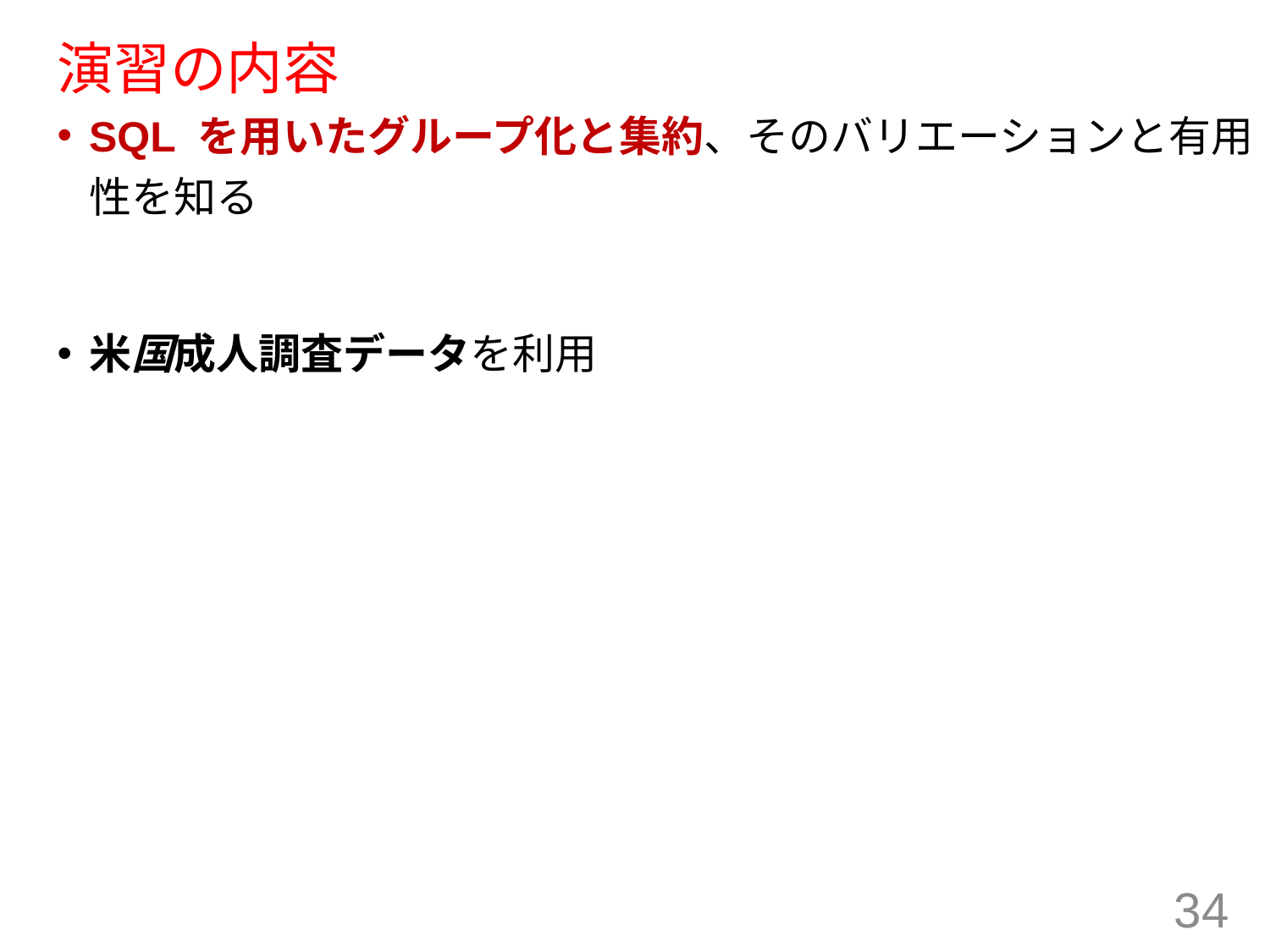

# 演習の内容
SQL を用いたグループ化と集約、そのバリエーションと有用性を知る

米国成人調査データを利用

34